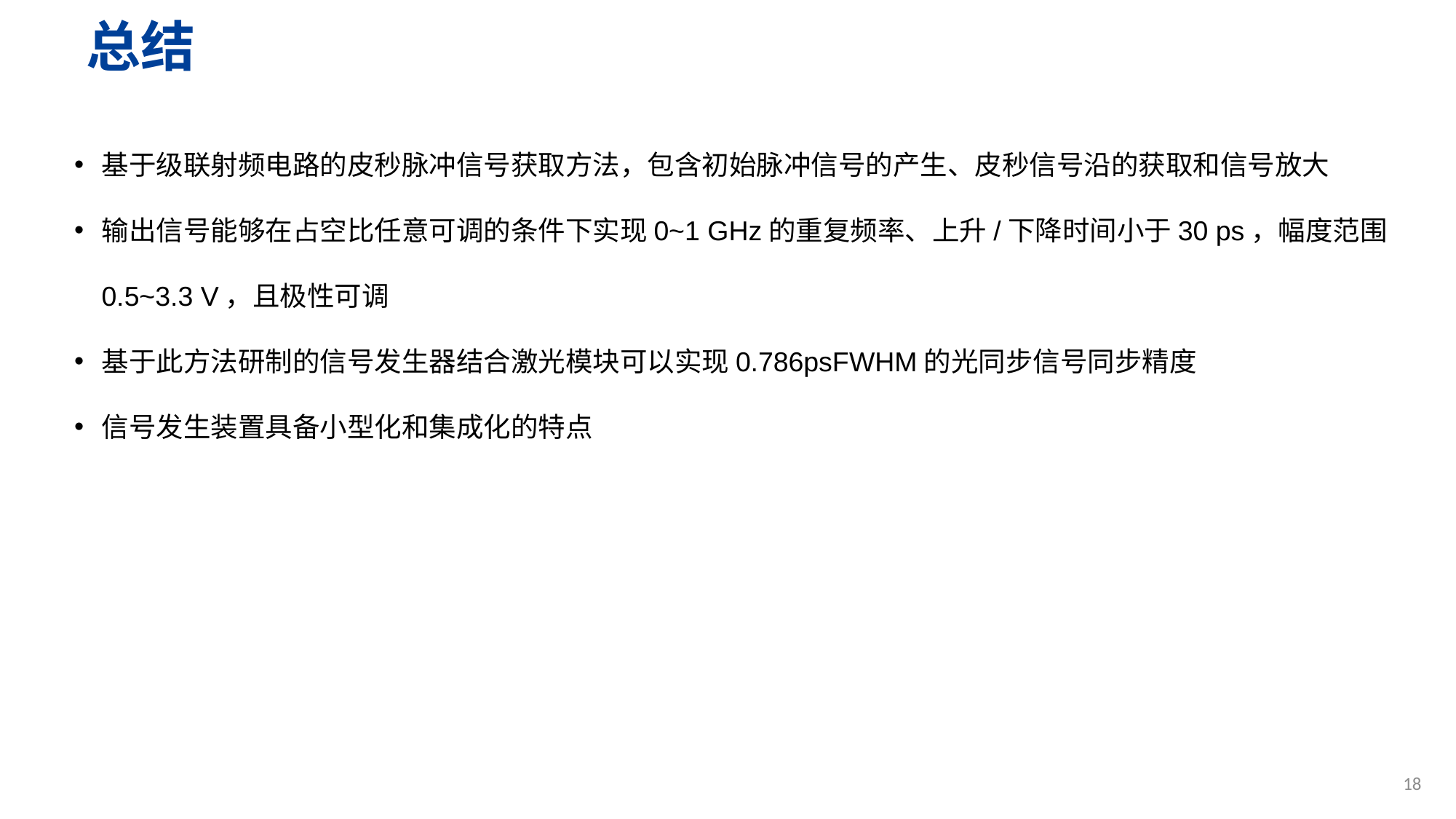

# 总结
基于级联射频电路的皮秒脉冲信号获取方法，包含初始脉冲信号的产生、皮秒信号沿的获取和信号放大
输出信号能够在占空比任意可调的条件下实现0~1 GHz的重复频率、上升/下降时间小于30 ps，幅度范围0.5~3.3 V，且极性可调
基于此方法研制的信号发生器结合激光模块可以实现0.786psFWHM的光同步信号同步精度
信号发生装置具备小型化和集成化的特点
18